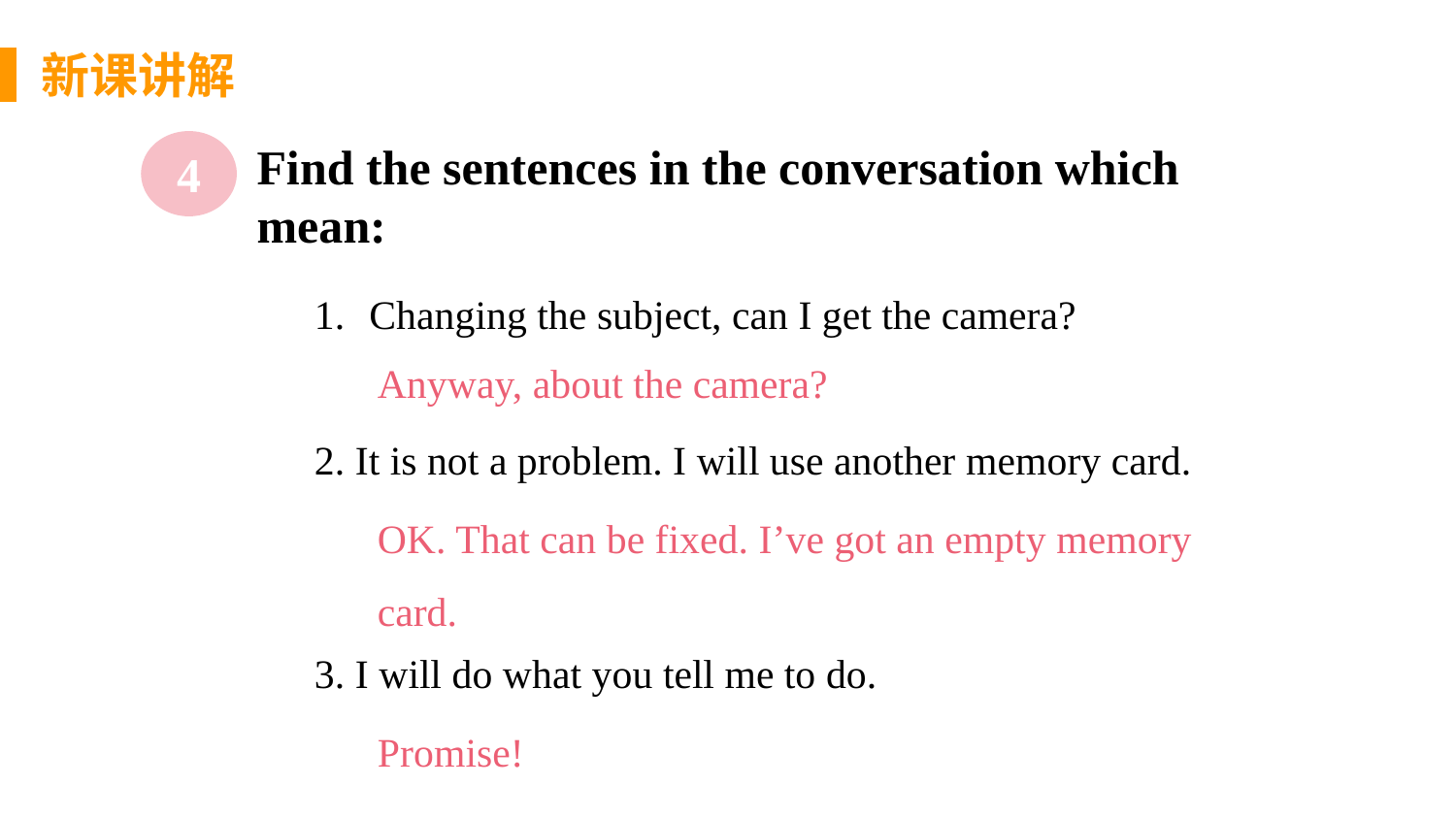

新课讲解

4
Find the sentences in the conversation which mean:
Changing the subject, can I get the camera?

2. It is not a problem. I will use another memory card.

3. I will do what you tell me to do.
Anyway, about the camera?
OK. That can be fixed. I’ve got an empty memory card.
Promise!